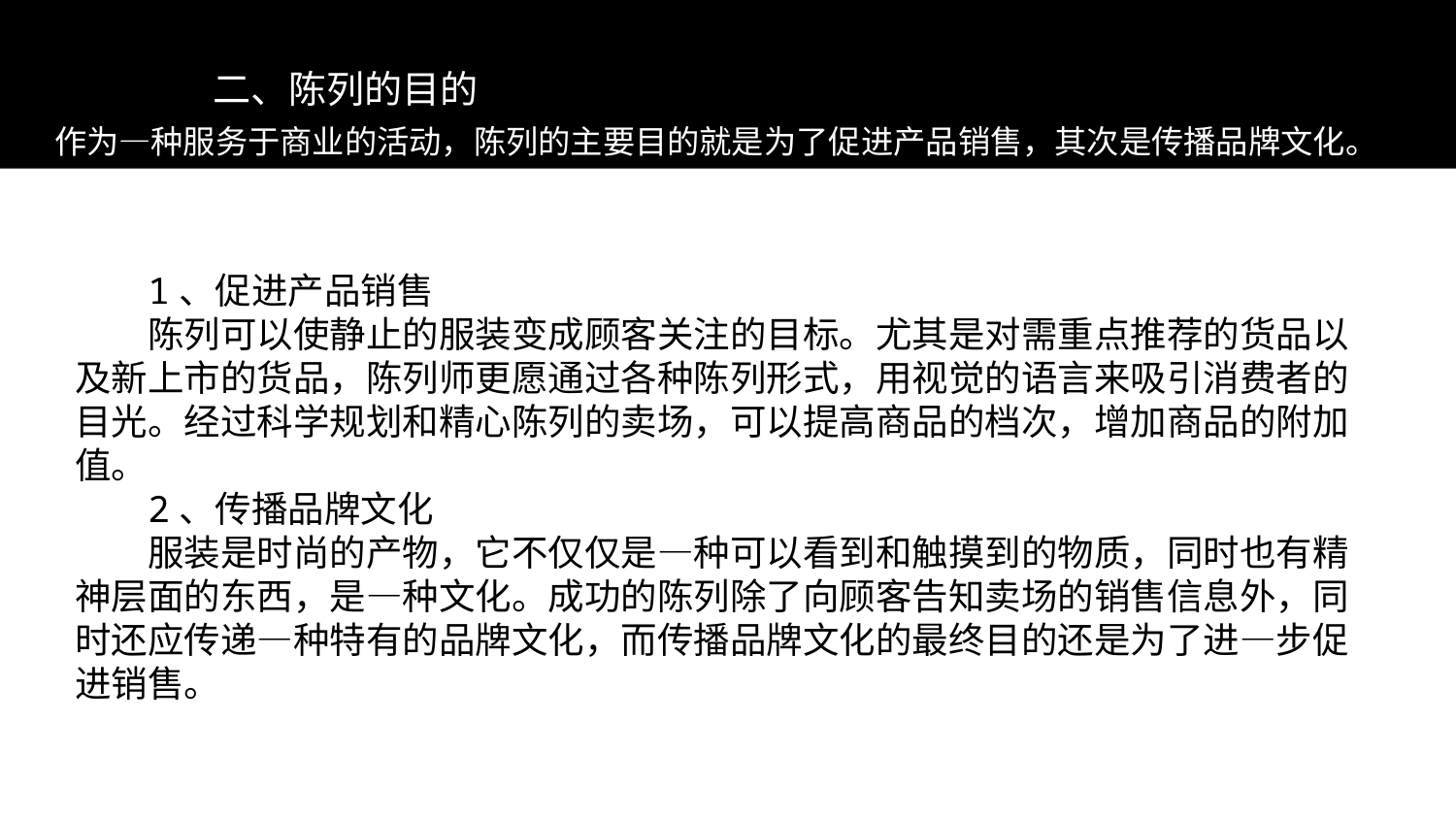

# 二、陈列的目的
作为—种服务于商业的活动，陈列的主要目的就是为了促进产品销售，其次是传播品牌文化。
1、促进产品销售
陈列可以使静止的服装变成顾客关注的目标。尤其是对需重点推荐的货品以及新上市的货品，陈列师更愿通过各种陈列形式，用视觉的语言来吸引消费者的目光。经过科学规划和精心陈列的卖场，可以提高商品的档次，增加商品的附加值。
2、传播品牌文化
服装是时尚的产物，它不仅仅是—种可以看到和触摸到的物质，同时也有精神层面的东西，是—种文化。成功的陈列除了向顾客告知卖场的销售信息外，同时还应传递—种特有的品牌文化，而传播品牌文化的最终目的还是为了进—步促进销售。